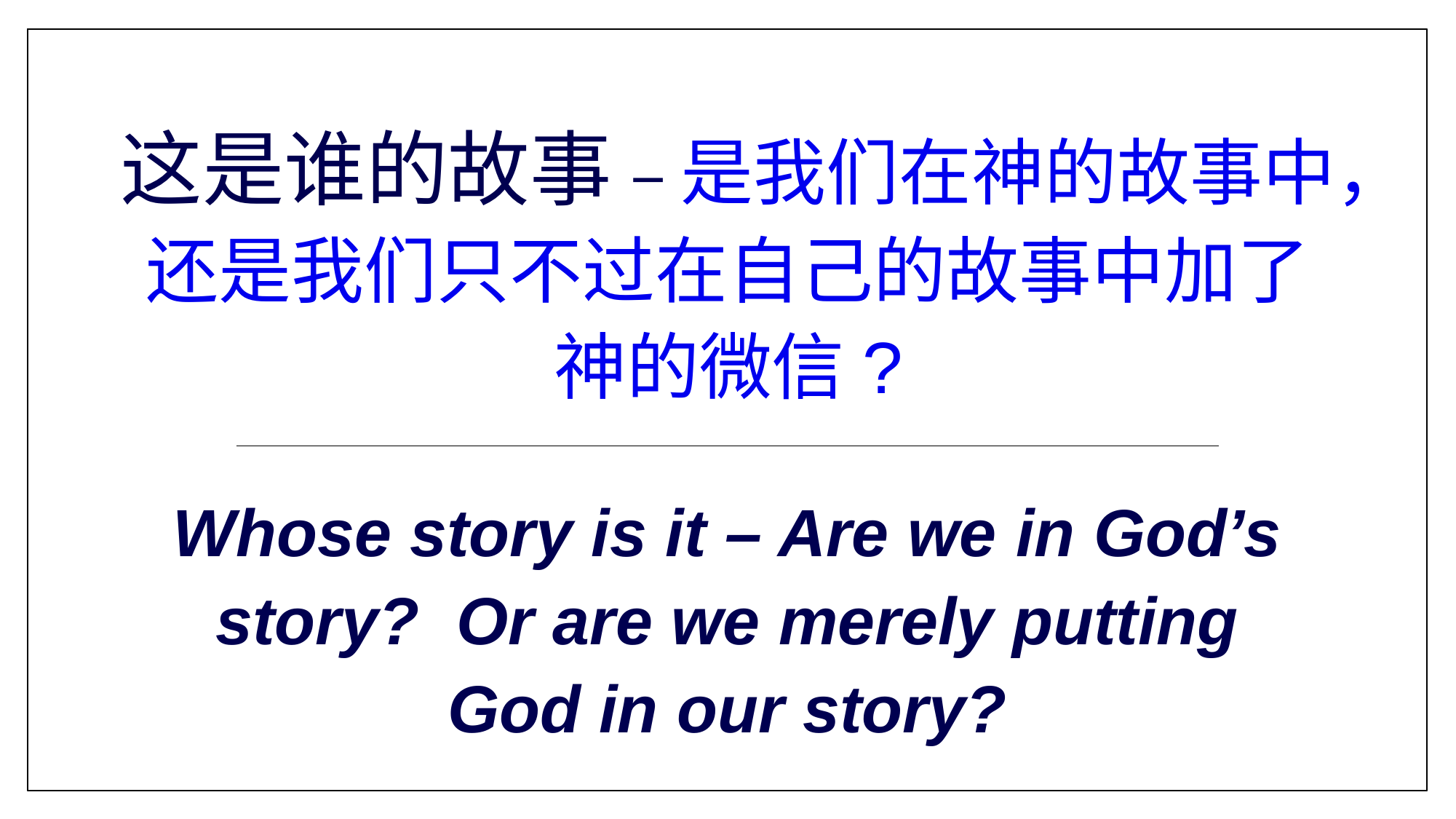

# 这是谁的故事 – 是我们在神的故事中，还是我们只不过在自己的故事中加了神的微信?
Whose story is it – Are we in God’s story?  Or are we merely putting God in our story?